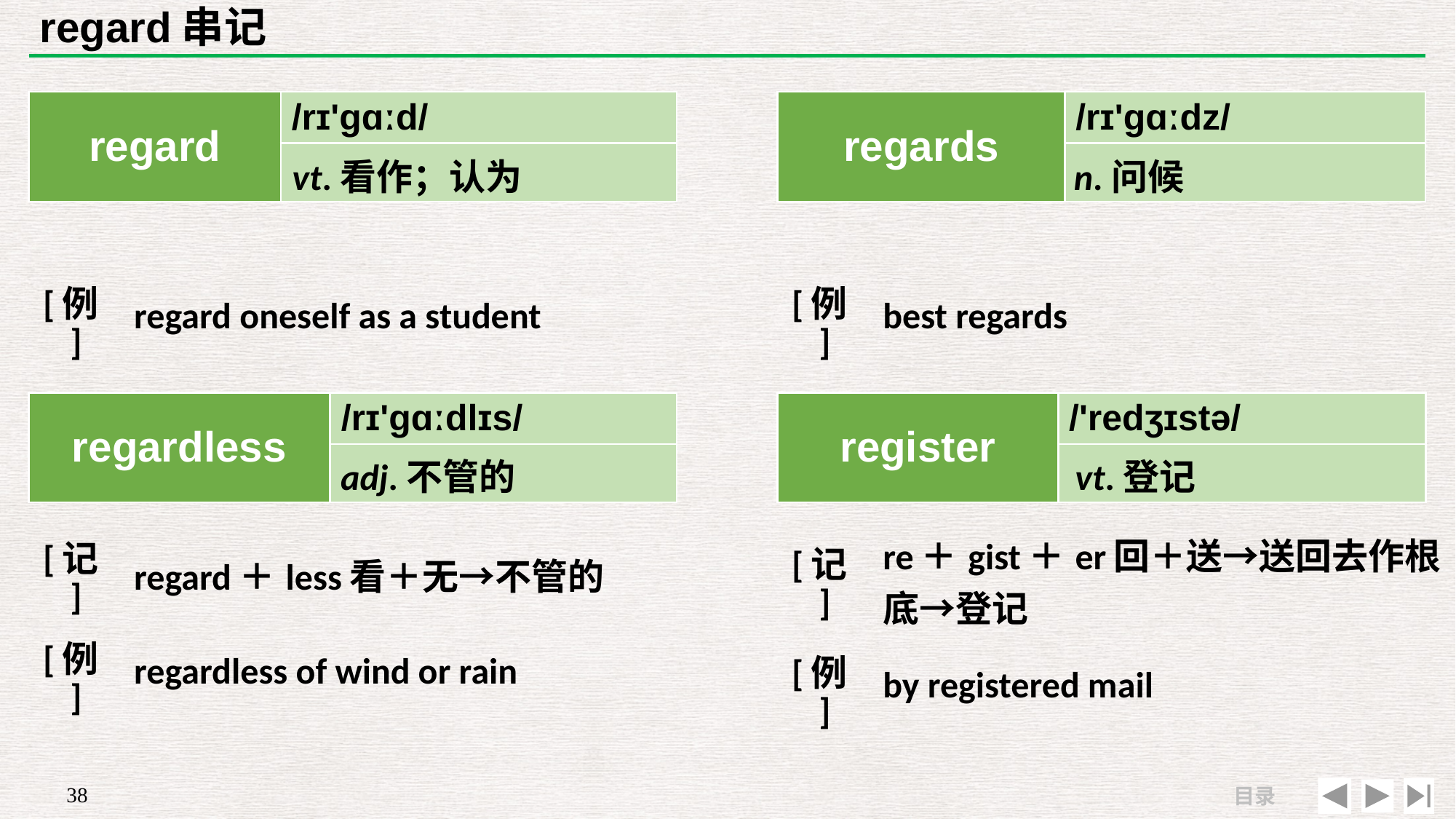

# regard串记

| regard | /rɪ'ɡɑːd/ |
| --- | --- |
|  |  |
| regards | /rɪ'ɡɑːdz/ |
| --- | --- |
|  |  |
vt.看作；认为
n.问候
|  |  |
| --- | --- |
| [例] | regard oneself as a student |
|  |  |
| --- | --- |
| [例] | best regards |
| regardless | /rɪ'ɡɑːdlɪs/ |
| --- | --- |
|  |  |
| register | /'redʒɪstə/ |
| --- | --- |
|  |  |
adj.不管的
vt.登记
| [记] | re＋gist＋er回＋送→送回去作根底→登记 |
| --- | --- |
| [例] | by registered mail |
| [记] | regard＋less看＋无→不管的 |
| --- | --- |
| [例] | regardless of wind or rain |